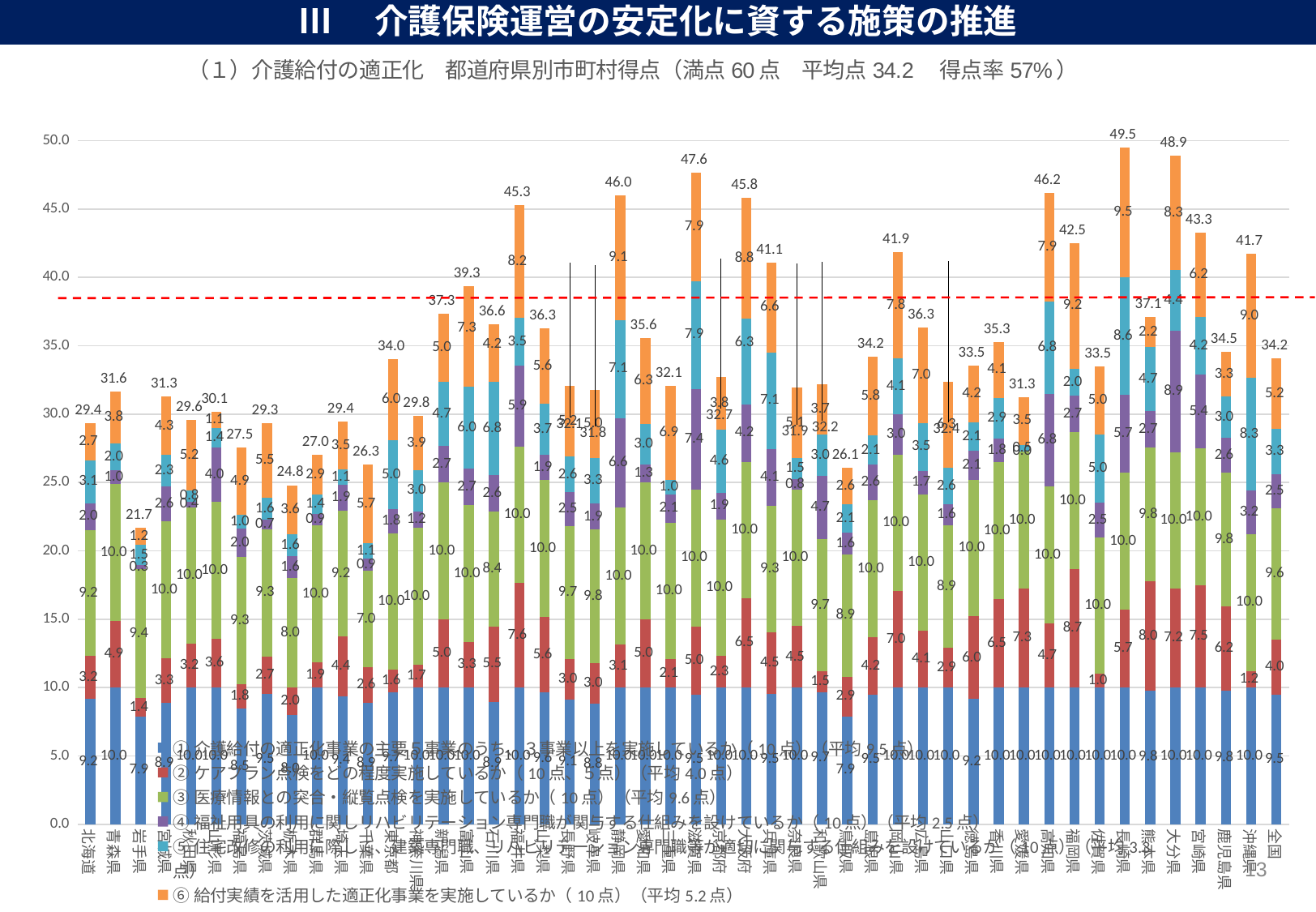

Ⅲ　介護保険運営の安定化に資する施策の推進

### Chart: （１）介護給付の適正化　都道府県別市町村得点（満点60点　平均点34.2　得点率57%）

| Category | ①介護給付の適正化事業の主要５事業のうち、３事業以上を実施しているか（10点）（平均9.5点） | ②ケアプラン点検をどの程度実施しているか（10点、５点）（平均4.0点） | ③医療情報との突合・縦覧点検を実施しているか（10点）（平均9.6点） | ④福祉用具の利用に関しリハビリテーション専門職が関与する仕組みを設けているか（10点）（平均2.5点） | ⑤住宅改修の利用に際して、建築専門職、リハビリテーション専門職等が適切に関与する仕組みを設けているか（10点）（平均3.3点） | ⑥給付実績を活用した適正化事業を実施しているか（10点）（平均5.2点） |  |
|---|---|---|---|---|---|---|---|
| 北海道 | 9.162011173184357 | 3.1564245810055866 | 9.217877094972067 | 1.9553072625698324 | 3.1284916201117317 | 2.7374301675977653 | 29.357541899441337 |
| 青森県 | 10.0 | 4.875 | 10.0 | 1.0 | 2.0 | 3.75 | 31.625 |
| 岩手県 | 7.878787878787879 | 1.3636363636363635 | 9.393939393939394 | 0.30303030303030304 | 1.5151515151515151 | 1.2121212121212122 | 21.666666666666668 |
| 宮城県 | 8.857142857142858 | 3.2857142857142856 | 10.0 | 2.5714285714285716 | 2.2857142857142856 | 4.285714285714286 | 31.285714285714285 |
| 秋田県 | 10.0 | 3.2 | 10.0 | 0.4 | 0.8 | 5.2 | 29.599999999999998 |
| 山形県 | 10.0 | 3.5714285714285716 | 10.0 | 4.0 | 1.4285714285714286 | 1.1428571428571428 | 30.14285714285714 |
| 福島県 | 8.474576271186441 | 1.7796610169491525 | 9.322033898305085 | 2.0338983050847457 | 1.0169491525423728 | 4.915254237288136 | 27.542372881355934 |
| 茨城県 | 9.545454545454545 | 2.727272727272727 | 9.318181818181818 | 0.6818181818181818 | 1.5909090909090908 | 5.454545454545454 | 29.318181818181817 |
| 栃木県 | 8.0 | 2.0 | 8.0 | 1.6 | 1.6 | 3.6 | 24.800000000000004 |
| 群馬県 | 10.0 | 1.8571428571428572 | 10.0 | 0.8571428571428571 | 1.4285714285714286 | 2.857142857142857 | 27.0 |
| 埼玉県 | 9.365079365079366 | 4.365079365079365 | 9.206349206349206 | 1.9047619047619047 | 1.1111111111111112 | 3.492063492063492 | 29.444444444444443 |
| 千葉県 | 8.88888888888889 | 2.5925925925925926 | 7.037037037037037 | 0.9259259259259259 | 1.1111111111111112 | 5.7407407407407405 | 26.296296296296298 |
| 東京都 | 9.67741935483871 | 1.6129032258064515 | 10.0 | 1.7741935483870968 | 5.0 | 5.967741935483871 | 34.03225806451613 |
| 神奈川県 | 10.0 | 1.6666666666666667 | 10.0 | 1.2121212121212122 | 3.0303030303030303 | 3.9393939393939394 | 29.848484848484844 |
| 新潟県 | 10.0 | 5.0 | 10.0 | 2.6666666666666665 | 4.666666666666667 | 5.0 | 37.333333333333336 |
| 富山県 | 10.0 | 3.3333333333333335 | 10.0 | 2.6666666666666665 | 6.0 | 7.333333333333333 | 39.333333333333336 |
| 石川県 | 8.947368421052632 | 5.526315789473684 | 8.421052631578947 | 2.6315789473684212 | 6.842105263157895 | 4.2105263157894735 | 36.57894736842105 |
| 福井県 | 10.0 | 7.647058823529412 | 10.0 | 5.882352941176471 | 3.5294117647058822 | 8.235294117647058 | 45.294117647058826 |
| 山梨県 | 9.62962962962963 | 5.555555555555555 | 10.0 | 1.8518518518518519 | 3.7037037037037037 | 5.555555555555555 | 36.29629629629629 |
| 長野県 | 9.090909090909092 | 2.987012987012987 | 9.74025974025974 | 2.4675324675324677 | 2.5974025974025974 | 5.194805194805195 | 32.07792207792208 |
| 岐阜県 | 8.80952380952381 | 2.9761904761904763 | 9.761904761904763 | 1.9047619047619047 | 3.3333333333333335 | 5.0 | 31.78571428571429 |
| 静岡県 | 10.0 | 3.142857142857143 | 10.0 | 6.571428571428571 | 7.142857142857143 | 9.142857142857142 | 46.0 |
| 愛知県 | 10.0 | 5.0 | 10.0 | 1.2962962962962963 | 2.962962962962963 | 6.296296296296297 | 35.55555555555556 |
| 三重県 | 10.0 | 2.0689655172413794 | 10.0 | 2.0689655172413794 | 1.0344827586206897 | 6.896551724137931 | 32.06896551724138 |
| 滋賀県 | 9.473684210526315 | 5.0 | 10.0 | 7.368421052631579 | 7.894736842105263 | 7.894736842105263 | 47.63157894736842 |
| 京都府 | 10.0 | 2.3076923076923075 | 10.0 | 1.9230769230769231 | 4.615384615384615 | 3.8461538461538463 | 32.69230769230769 |
| 大阪府 | 10.0 | 6.511627906976744 | 10.0 | 4.186046511627907 | 6.27906976744186 | 8.837209302325581 | 45.81395348837209 |
| 兵庫県 | 9.512195121951219 | 4.512195121951219 | 9.268292682926829 | 4.146341463414634 | 7.073170731707317 | 6.585365853658536 | 41.09756097560975 |
| 奈良県 | 10.0 | 4.487179487179487 | 10.0 | 0.7692307692307693 | 1.5384615384615385 | 5.128205128205129 | 31.923076923076927 |
| 和歌山県 | 9.666666666666666 | 1.5 | 9.666666666666666 | 4.666666666666667 | 3.0 | 3.6666666666666665 | 32.166666666666664 |
| 鳥取県 | 7.894736842105263 | 2.8947368421052633 | 8.947368421052632 | 1.5789473684210527 | 2.1052631578947367 | 2.6315789473684212 | 26.052631578947366 |
| 島根県 | 9.473684210526315 | 4.2105263157894735 | 10.0 | 2.6315789473684212 | 2.1052631578947367 | 5.7894736842105265 | 34.21052631578947 |
| 岡山県 | 10.0 | 7.037037037037037 | 10.0 | 2.962962962962963 | 4.074074074074074 | 7.777777777777778 | 41.851851851851855 |
| 広島県 | 10.0 | 4.130434782608695 | 10.0 | 1.7391304347826086 | 3.4782608695652173 | 6.956521739130435 | 36.30434782608696 |
| 山口県 | 10.0 | 2.8947368421052633 | 8.947368421052632 | 1.5789473684210527 | 2.6315789473684212 | 6.315789473684211 | 32.36842105263158 |
| 徳島県 | 9.166666666666666 | 6.041666666666667 | 10.0 | 2.0833333333333335 | 2.0833333333333335 | 4.166666666666667 | 33.541666666666664 |
| 香川県 | 10.0 | 6.470588235294118 | 10.0 | 1.7647058823529411 | 2.9411764705882355 | 4.117647058823529 | 35.294117647058826 |
| 愛媛県 | 10.0 | 7.25 | 10.0 | 0.0 | 0.5 | 3.5 | 31.25 |
| 高知県 | 10.0 | 4.705882352941177 | 10.0 | 6.764705882352941 | 6.764705882352941 | 7.9411764705882355 | 46.17647058823529 |
| 福岡県 | 10.0 | 8.666666666666666 | 10.0 | 2.6666666666666665 | 2.0 | 9.166666666666666 | 42.49999999999999 |
| 佐賀県 | 10.0 | 1.0 | 10.0 | 2.5 | 5.0 | 5.0 | 33.5 |
| 長崎県 | 10.0 | 5.714285714285714 | 10.0 | 5.714285714285714 | 8.571428571428571 | 9.523809523809524 | 49.523809523809526 |
| 熊本県 | 9.777777777777779 | 8.0 | 9.777777777777779 | 2.6666666666666665 | 4.666666666666667 | 2.2222222222222223 | 37.111111111111114 |
| 大分県 | 10.0 | 7.222222222222222 | 10.0 | 8.88888888888889 | 4.444444444444445 | 8.333333333333334 | 48.88888888888889 |
| 宮崎県 | 10.0 | 7.5 | 10.0 | 5.384615384615385 | 4.230769230769231 | 6.153846153846154 | 43.269230769230774 |
| 鹿児島県 | 9.767441860465116 | 6.162790697674419 | 9.767441860465116 | 2.558139534883721 | 3.0232558139534884 | 3.255813953488372 | 34.53488372093023 |
| 沖縄県 | 10.0 | 1.2195121951219512 | 10.0 | 3.1707317073170733 | 8.292682926829269 | 9.024390243902438 | 41.707317073170735 |
| 全国 | 9.5 | 4.0 | 9.6 | 2.5 | 3.3 | 5.2 | 34.2 |
13